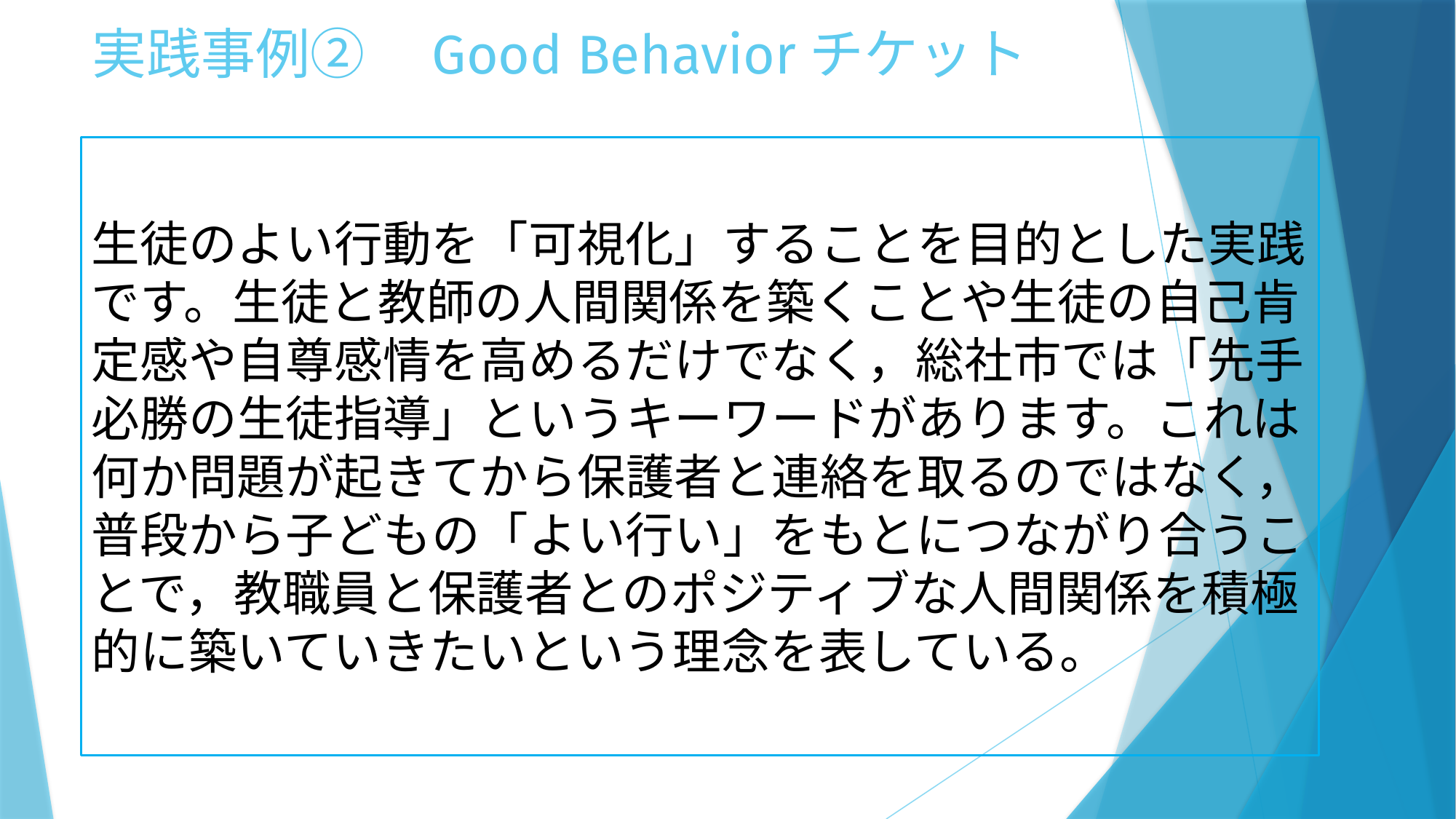

# 実践事例②　Good Behaviorチケット
生徒のよい行動を「可視化」することを目的とした実践です。生徒と教師の人間関係を築くことや生徒の自己肯定感や自尊感情を高めるだけでなく，総社市では「先手必勝の生徒指導」というキーワードがあります。これは何か問題が起きてから保護者と連絡を取るのではなく，普段から子どもの「よい行い」をもとにつながり合うことで，教職員と保護者とのポジティブな人間関係を積極的に築いていきたいという理念を表している。